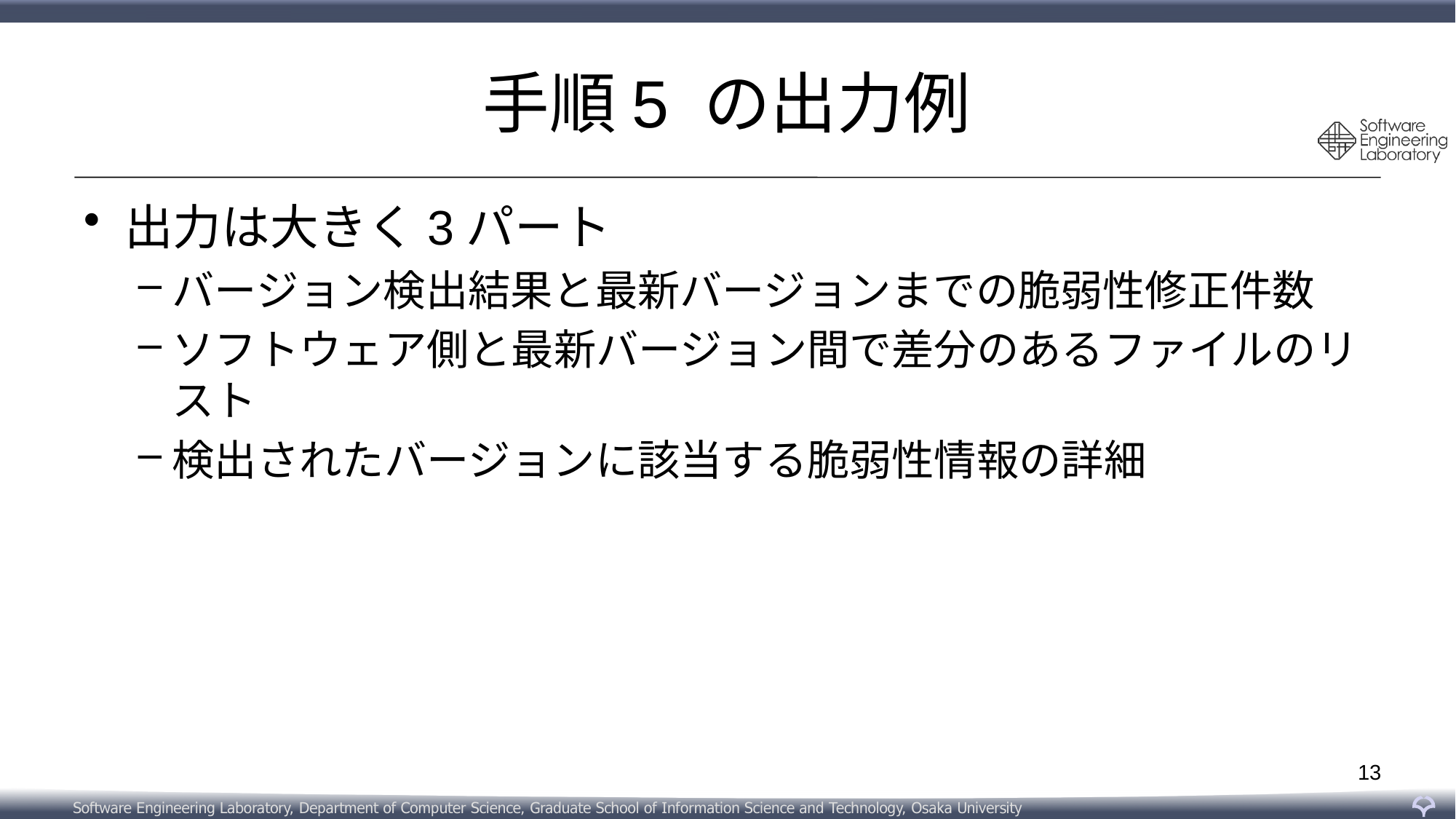

# 手順5 の出力例
出力は大きく3パート
バージョン検出結果と最新バージョンまでの脆弱性修正件数
ソフトウェア側と最新バージョン間で差分のあるファイルのリスト
検出されたバージョンに該当する脆弱性情報の詳細
13